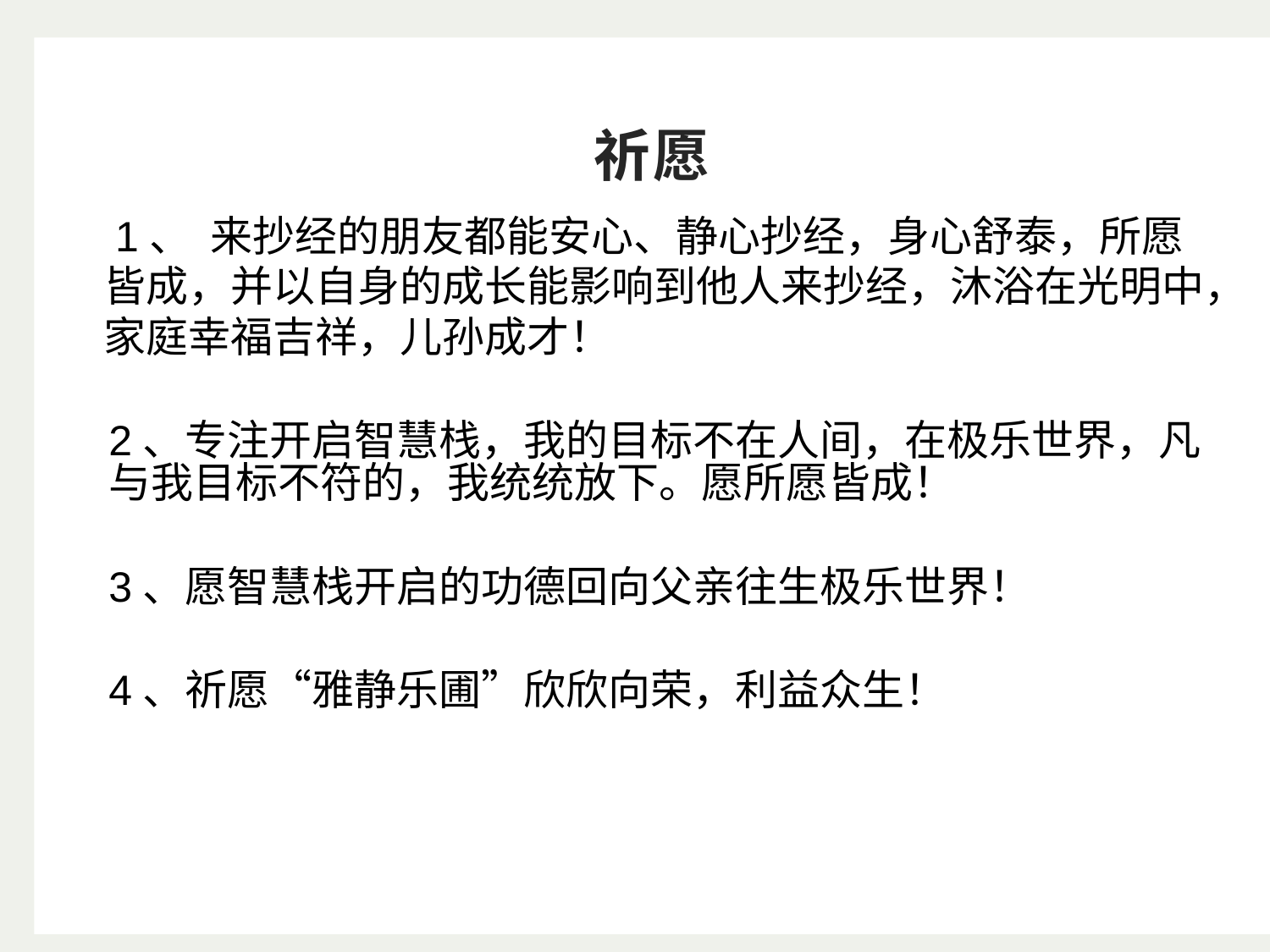

祈愿
 1、  来抄经的朋友都能安心、静心抄经，身心舒泰，所愿皆成，并以自身的成长能影响到他人来抄经，沐浴在光明中，家庭幸福吉祥，儿孙成才！

2、专注开启智慧栈，我的目标不在人间，在极乐世界，凡与我目标不符的，我统统放下。愿所愿皆成！

3、愿智慧栈开启的功德回向父亲往生极乐世界！

4、祈愿“雅静乐圃”欣欣向荣，利益众生！